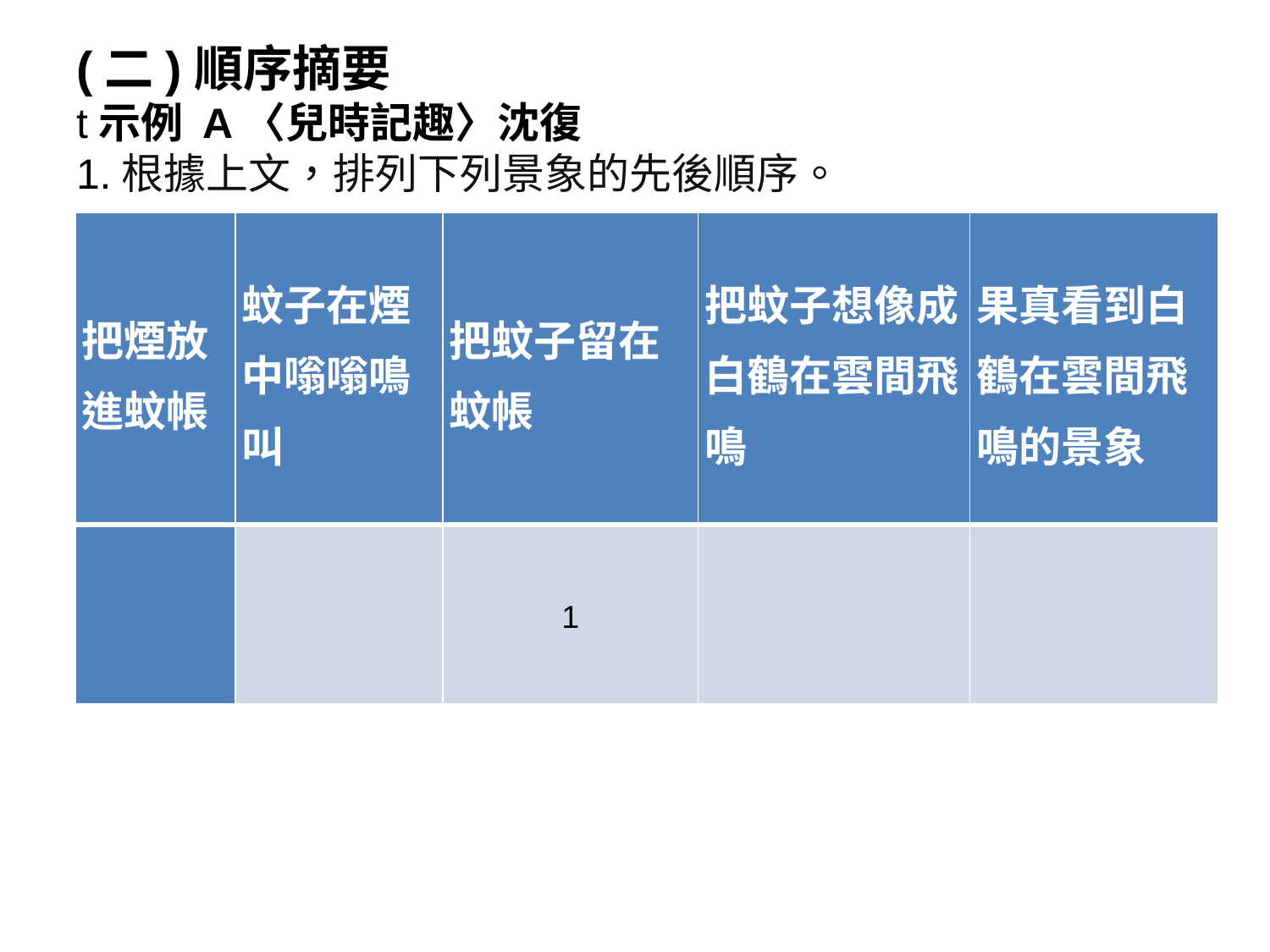

# (二)順序摘要 t示例 A〈兒時記趣〉沈復 1.根據上文，排列下列景象的先後順序。
| 把煙放進蚊帳 | 蚊子在煙中嗡嗡鳴叫 | 把蚊子留在蚊帳 | 把蚊子想像成白鶴在雲間飛鳴 | 果真看到白鶴在雲間飛鳴的景象 |
| --- | --- | --- | --- | --- |
|  |  | 1 |  |  |